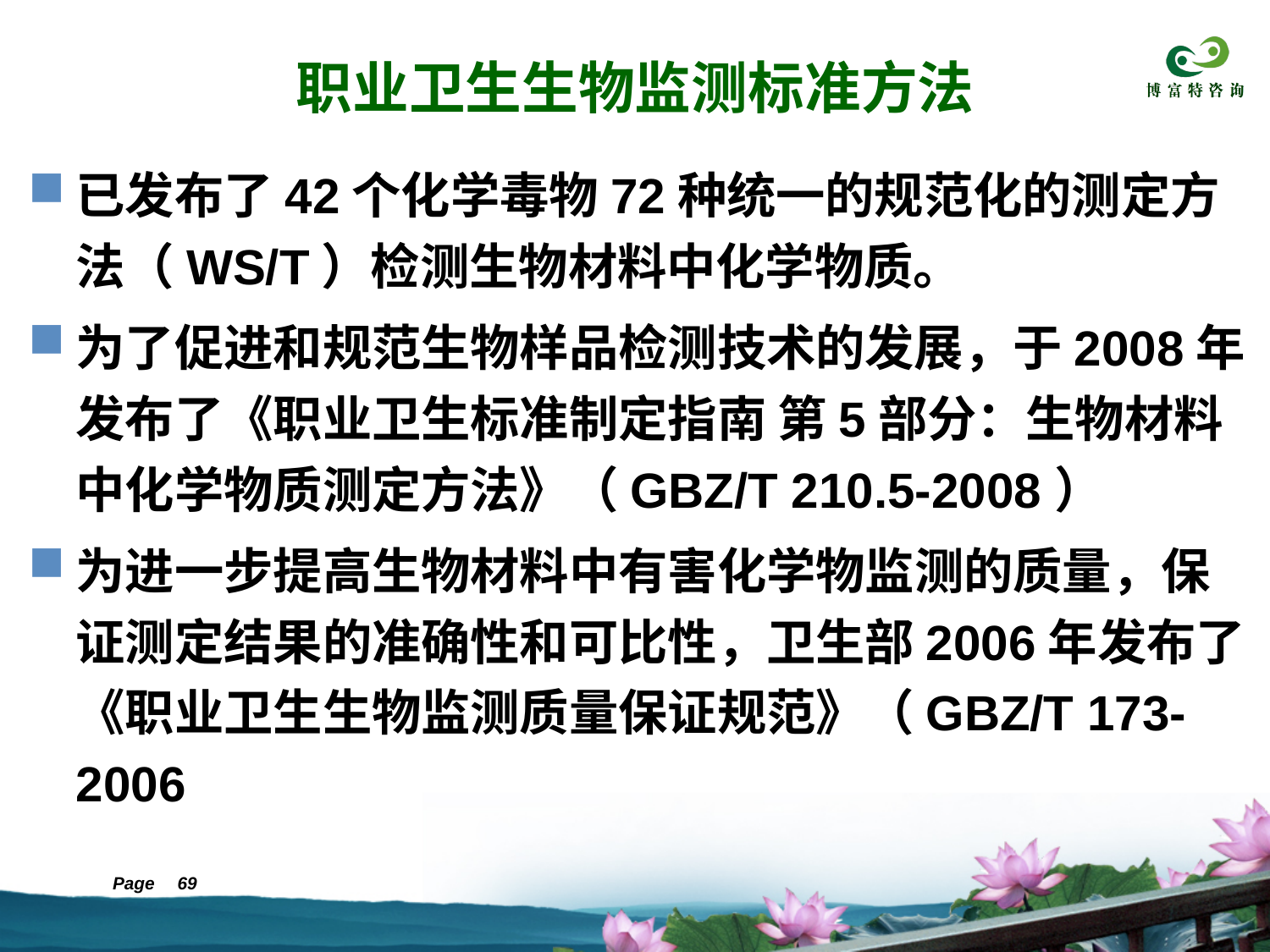

# 职业卫生生物监测标准方法
已发布了42个化学毒物72种统一的规范化的测定方法（WS/T）检测生物材料中化学物质。
为了促进和规范生物样品检测技术的发展，于2008年发布了《职业卫生标准制定指南 第5部分：生物材料中化学物质测定方法》（GBZ/T 210.5-2008）
为进一步提高生物材料中有害化学物监测的质量，保证测定结果的准确性和可比性，卫生部2006年发布了《职业卫生生物监测质量保证规范》（GBZ/T 173-2006